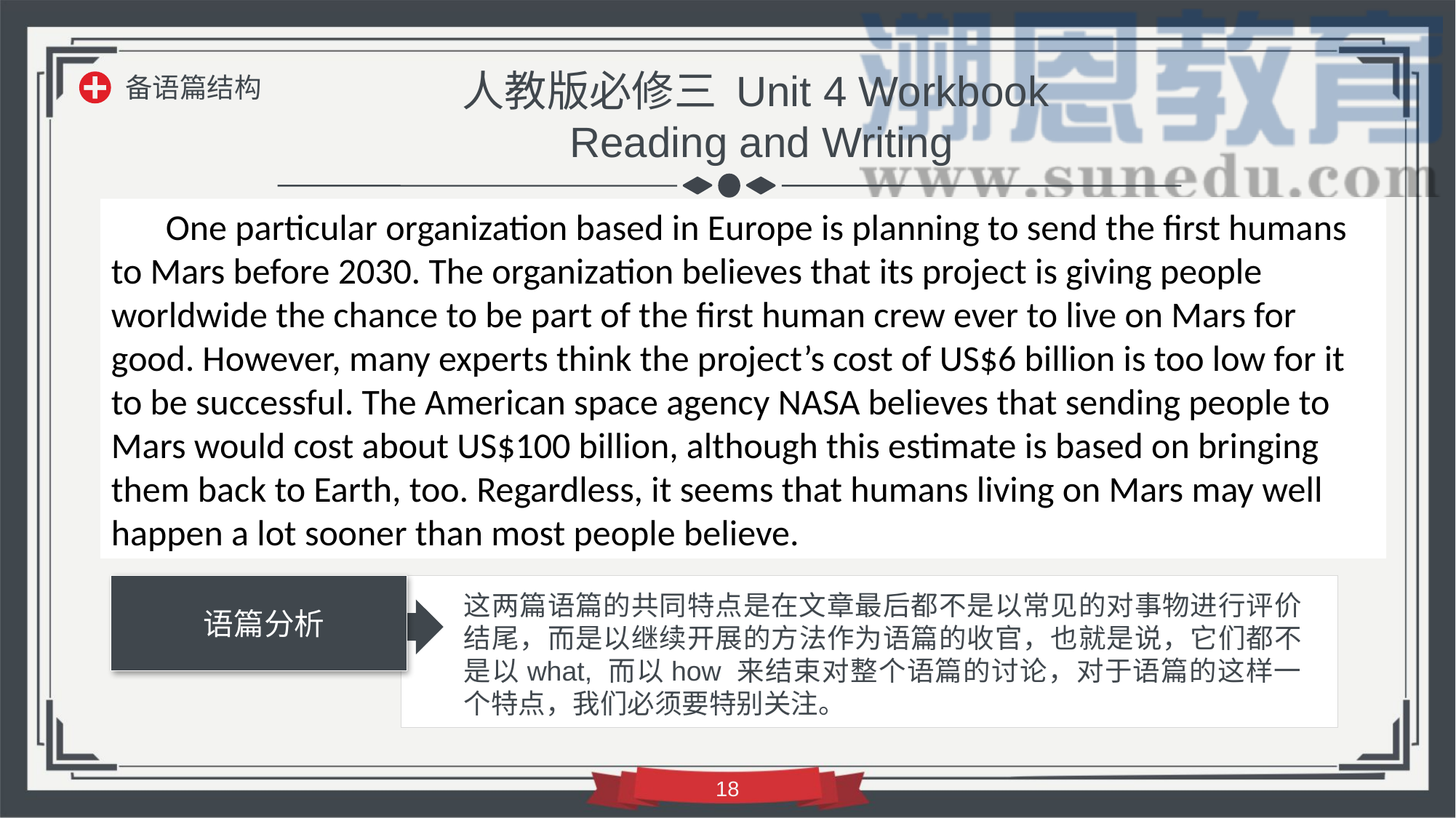

人教版必修三 Unit 4 Workbook
Reading and Writing
备语篇结构

One particular organization based in Europe is planning to send the first humans to Mars before 2030. The organization believes that its project is giving people worldwide the chance to be part of the first human crew ever to live on Mars for good. However, many experts think the project’s cost of US$6 billion is too low for it to be successful. The American space agency NASA believes that sending people to Mars would cost about US$100 billion, although this estimate is based on bringing them back to Earth, too. Regardless, it seems that humans living on Mars may well happen a lot sooner than most people believe.

这两篇语篇的共同特点是在文章最后都不是以常见的对事物进行评价结尾，而是以继续开展的方法作为语篇的收官，也就是说，它们都不是以what, 而以how 来结束对整个语篇的讨论，对于语篇的这样一个特点，我们必须要特别关注。
语篇分析